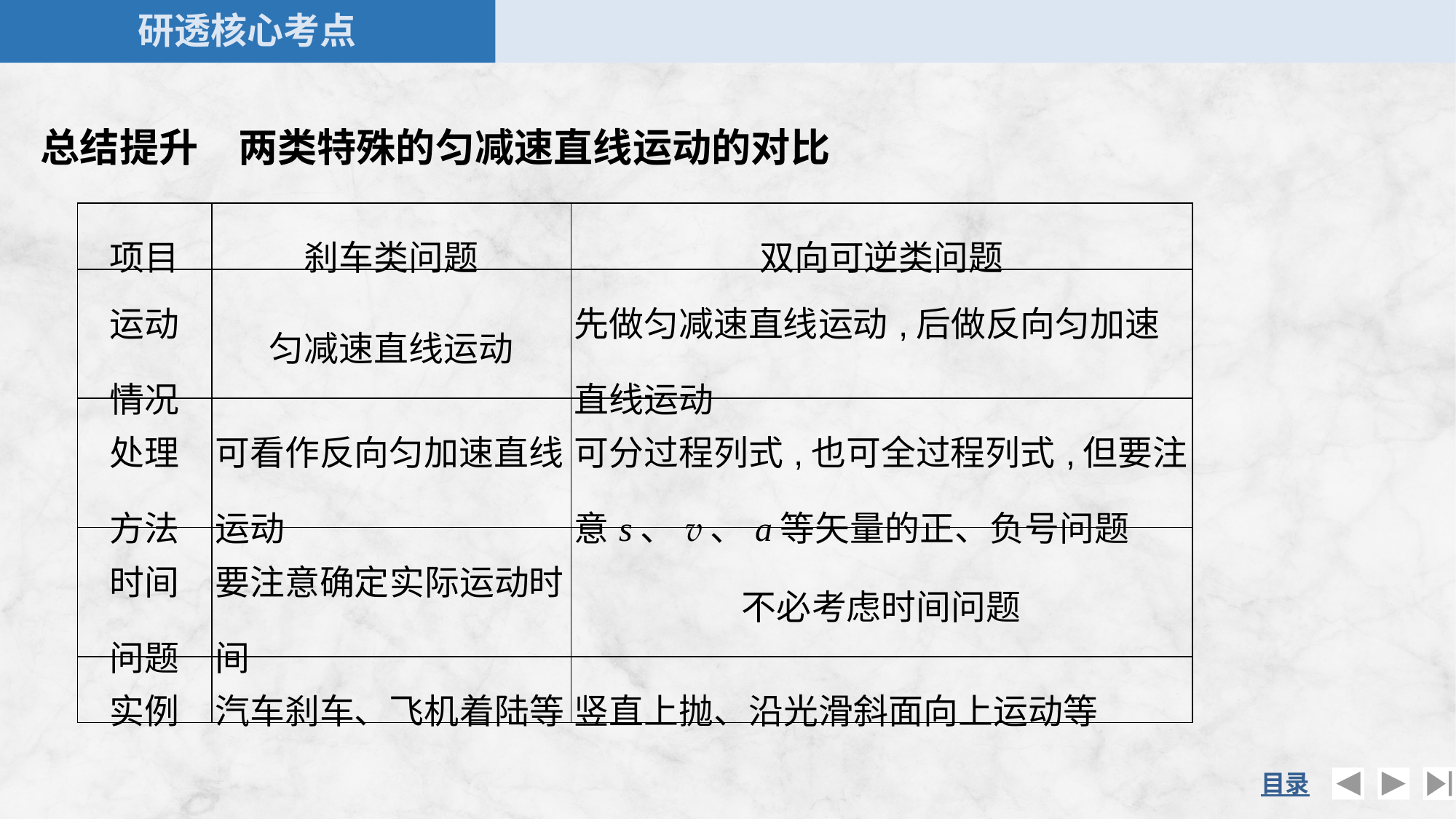

总结提升　两类特殊的匀减速直线运动的对比
| 项目 | 刹车类问题 | 双向可逆类问题 |
| --- | --- | --- |
| 运动 情况 | 匀减速直线运动 | 先做匀减速直线运动,后做反向匀加速直线运动 |
| 处理 方法 | 可看作反向匀加速直线运动 | 可分过程列式,也可全过程列式,但要注意s、v、a等矢量的正、负号问题 |
| 时间 问题 | 要注意确定实际运动时间 | 不必考虑时间问题 |
| 实例 | 汽车刹车、飞机着陆等 | 竖直上抛、沿光滑斜面向上运动等 |